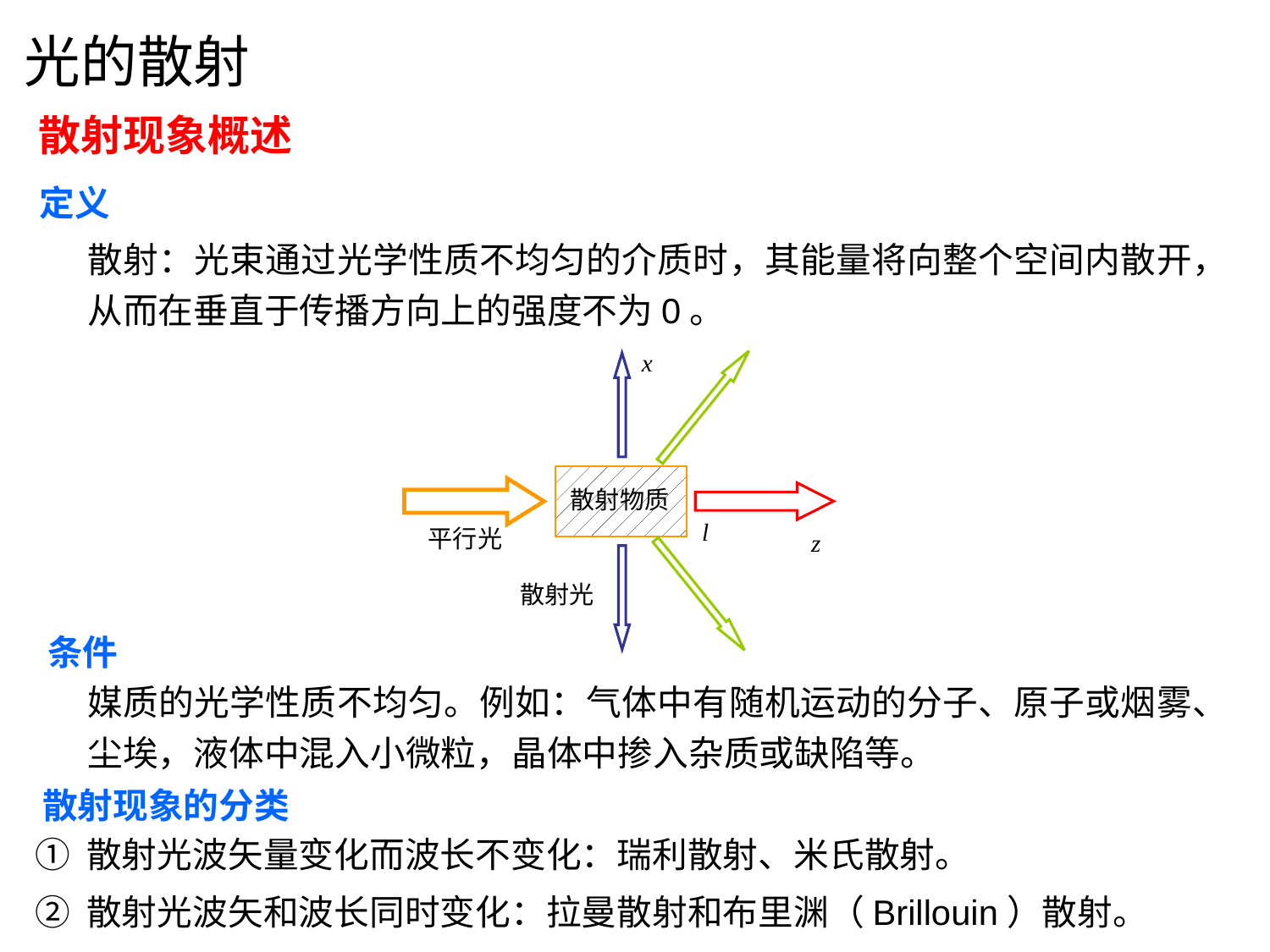

# 光的散射
散射现象概述
定义
散射：光束通过光学性质不均匀的介质时，其能量将向整个空间内散开，从而在垂直于传播方向上的强度不为0。

x

散射物质
l
平行光

z

散射光
条件
媒质的光学性质不均匀。例如：气体中有随机运动的分子、原子或烟雾、尘埃，液体中混入小微粒，晶体中掺入杂质或缺陷等。
散射现象的分类
① 散射光波矢量变化而波长不变化：瑞利散射、米氏散射。
② 散射光波矢和波长同时变化：拉曼散射和布里渊（Brillouin）散射。